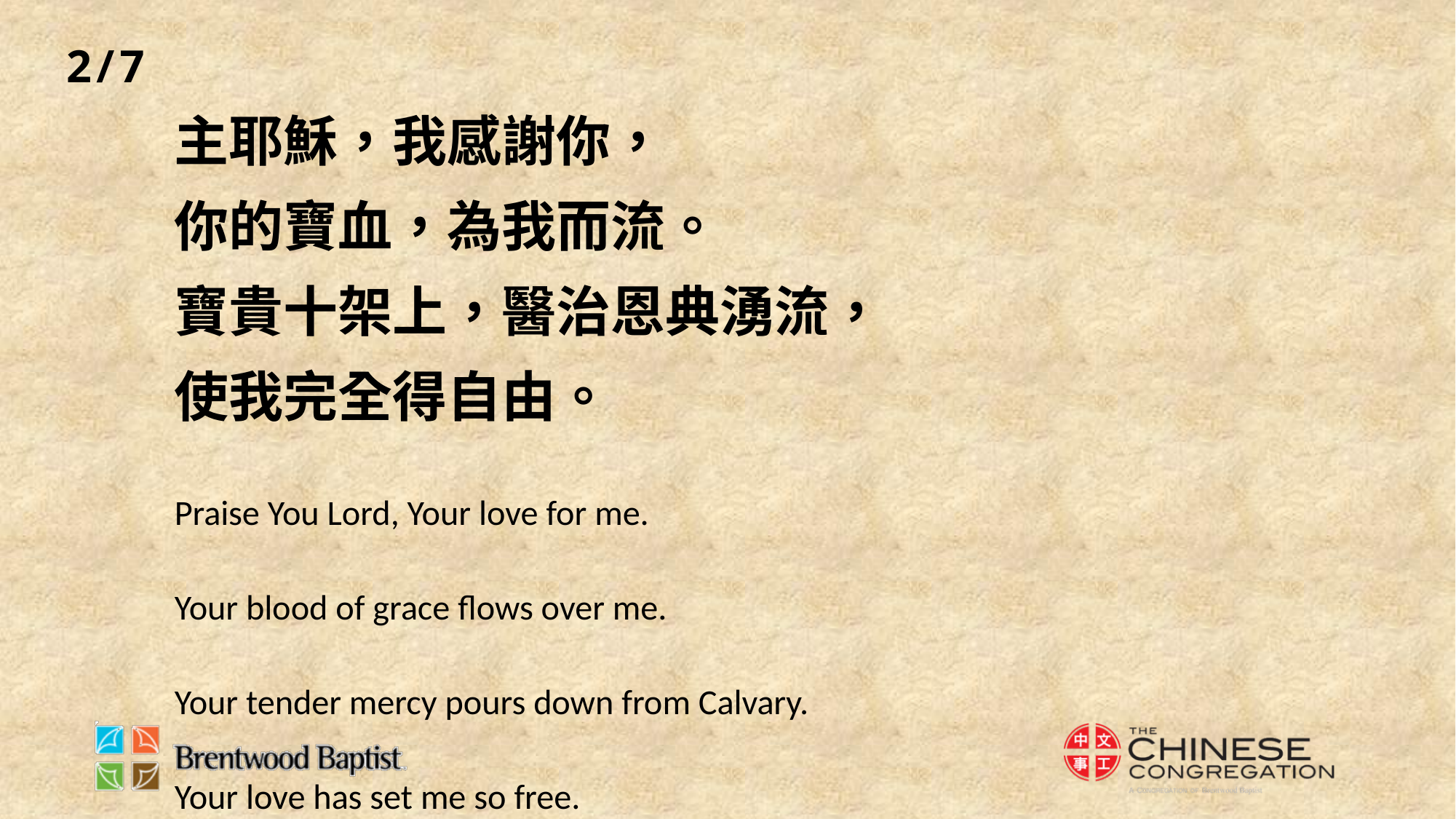

2/7
主耶穌，我感謝你，
你的寶血，為我而流。
寶貴十架上，醫治恩典湧流，
使我完全得自由。
Praise You Lord, Your love for me.
Your blood of grace flows over me.
Your tender mercy pours down from Calvary.
Your love has set me so free.